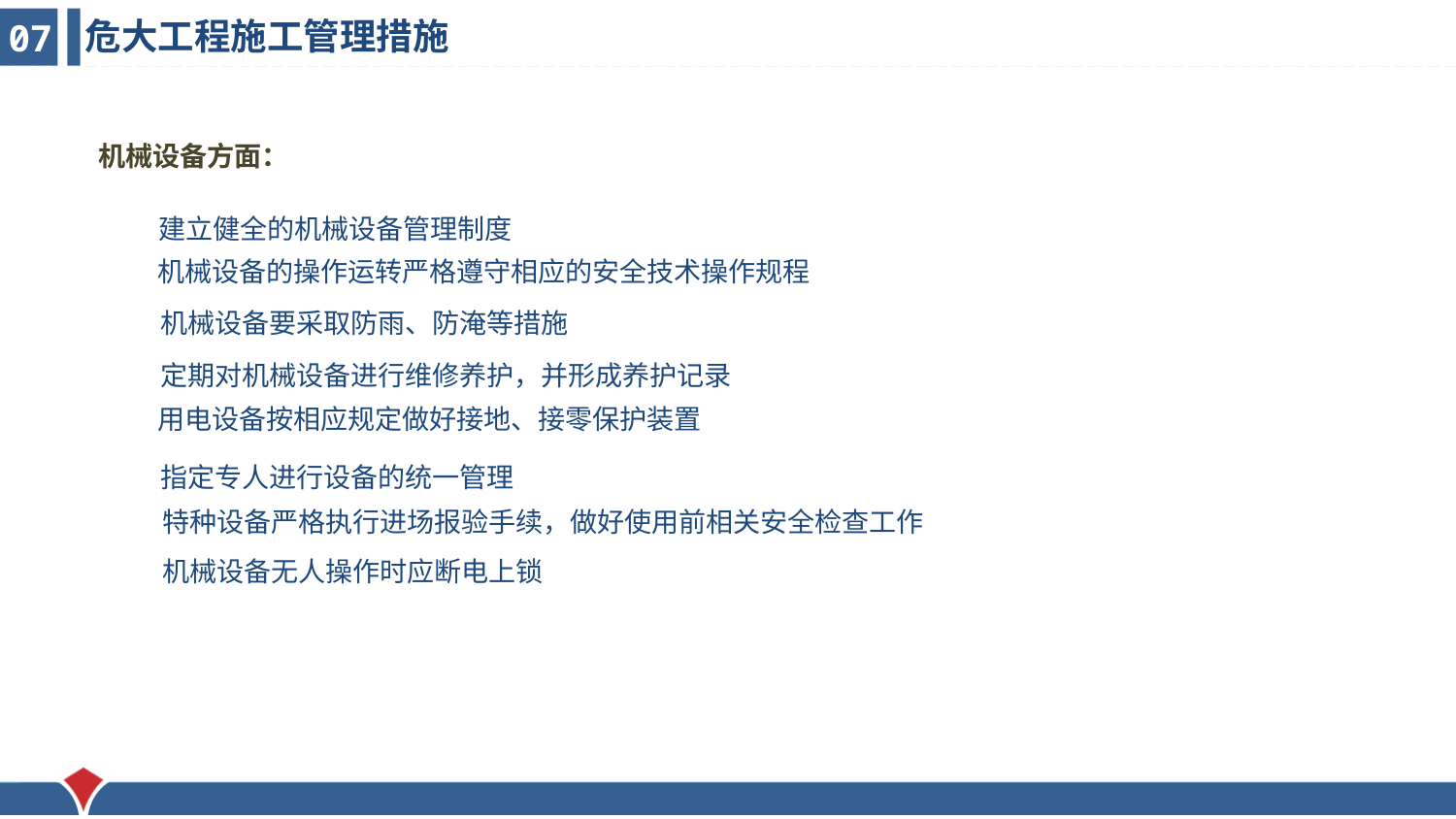

危大工程施工管理措施
07
机械设备方面：
建立健全的机械设备管理制度
机械设备的操作运转严格遵守相应的安全技术操作规程
机械设备要采取防雨、防淹等措施
定期对机械设备进行维修养护，并形成养护记录
用电设备按相应规定做好接地、接零保护装置
指定专人进行设备的统一管理
特种设备严格执行进场报验手续，做好使用前相关安全检查工作
机械设备无人操作时应断电上锁